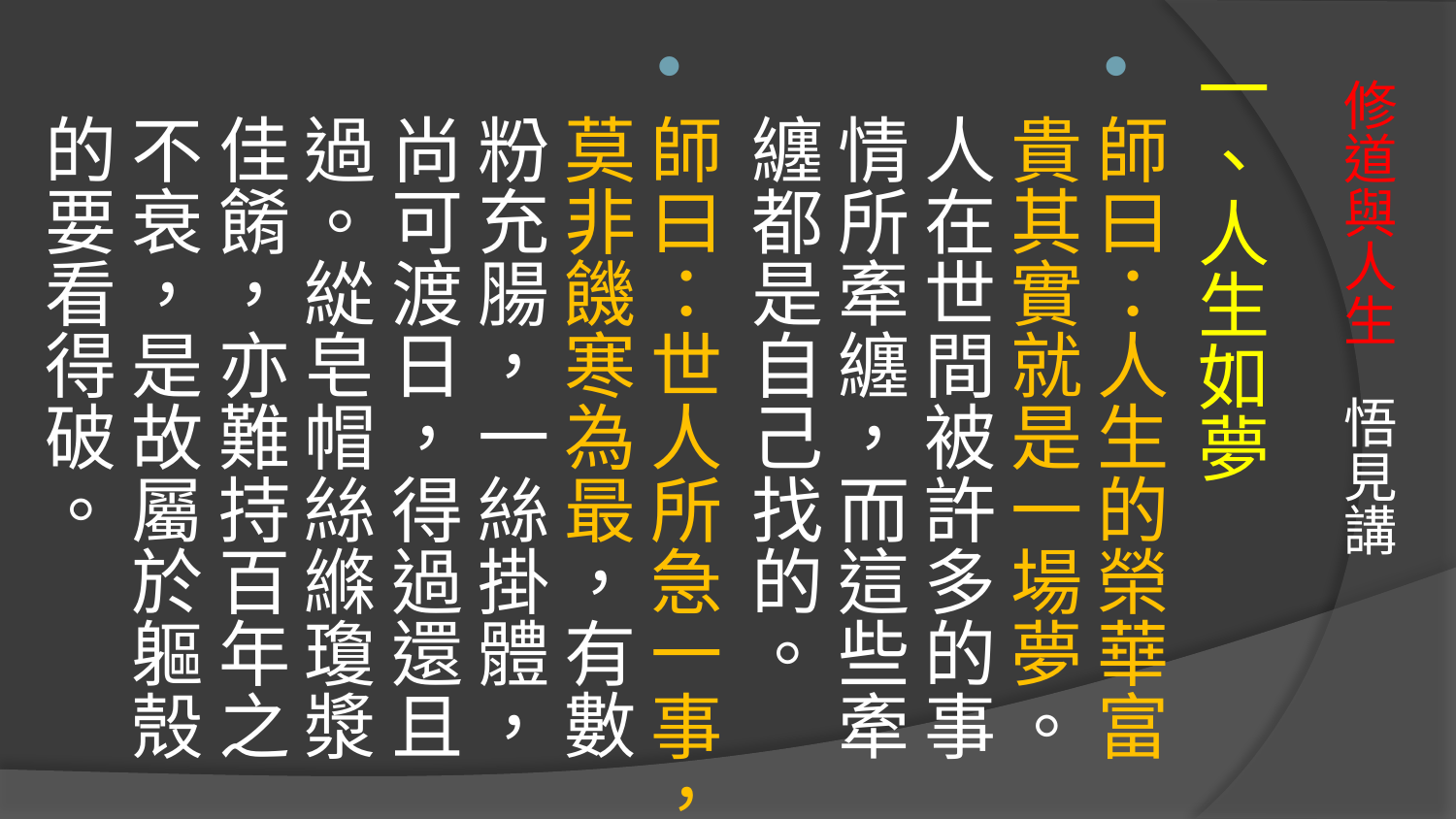

一、人生如夢
師曰：人生的榮華富貴其實就是一場夢。人在世間被許多的事情所牽纏，而這些牽纏都是自己找的。
師曰：世人所急一事，莫非饑寒為最，有數粉充腸，一絲掛體，尚可渡日，得過還且過。緃皂帽絲縧瓊漿佳餚，亦難持百年之不衰，是故屬於軀殼的要看得破。
# 修道與人生    悟見講